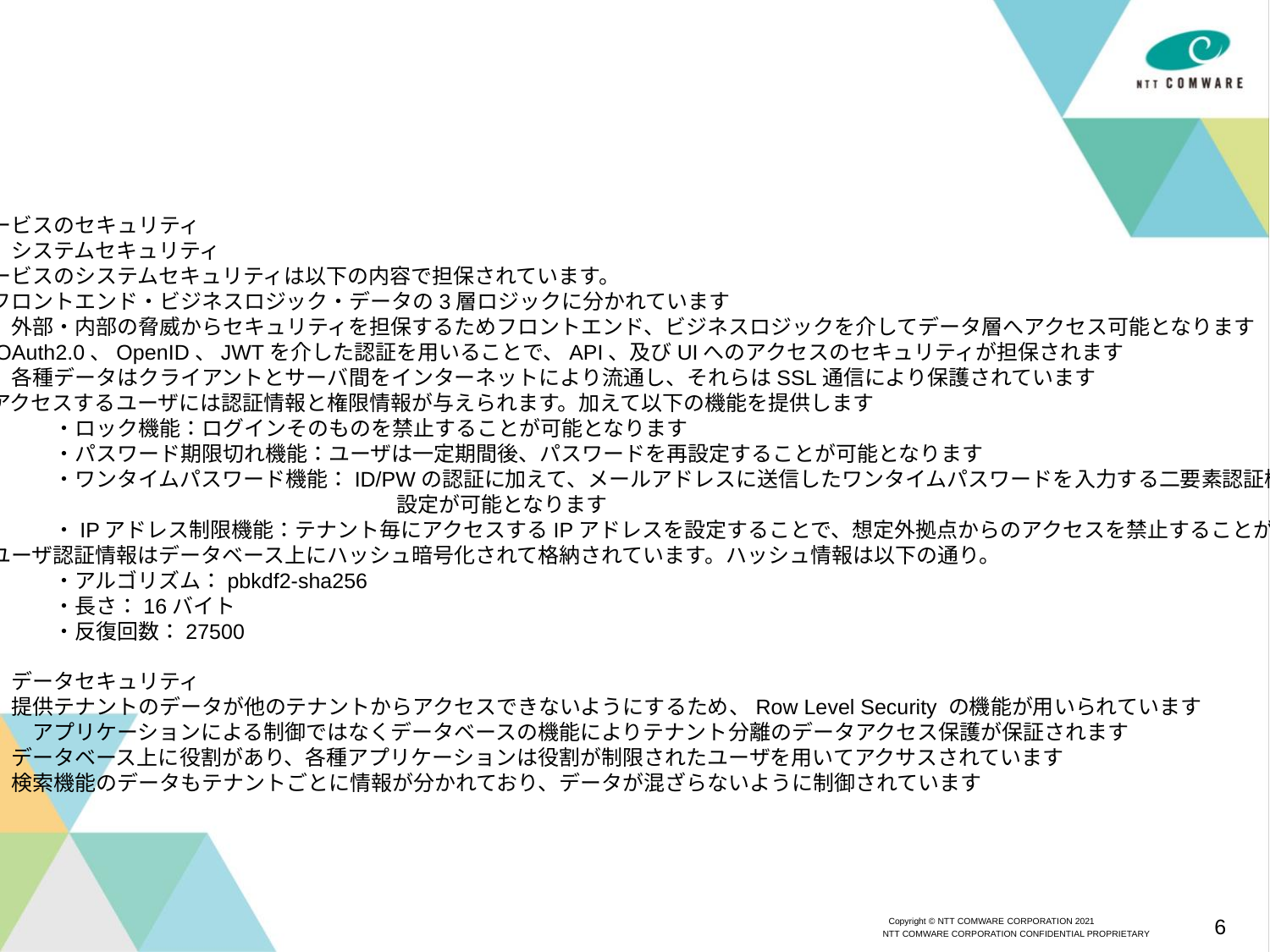

５．本サービスのセキュリティ
　５－１．システムセキュリティ
　　本サービスのシステムセキュリティは以下の内容で担保されています。
　　１．フロントエンド・ビジネスロジック・データの3層ロジックに分かれています
　　　　　外部・内部の脅威からセキュリティを担保するためフロントエンド、ビジネスロジックを介してデータ層へアクセス可能となります
　　２．OAuth2.0、OpenID、JWTを介した認証を用いることで、API、及びUIへのアクセスのセキュリティが担保されます
　　　　　各種データはクライアントとサーバ間をインターネットにより流通し、それらはSSL通信により保護されています
　　３．アクセスするユーザには認証情報と権限情報が与えられます。加えて以下の機能を提供します
　　　　　　　・ロック機能：ログインそのものを禁止することが可能となります
　　　　　　　・パスワード期限切れ機能：ユーザは一定期間後、パスワードを再設定することが可能となります
　　　　　　　・ワンタイムパスワード機能：ID/PWの認証に加えて、メールアドレスに送信したワンタイムパスワードを入力する二要素認証機能の
　　　　　　　　　　　　　　　　　　　　　　　 設定が可能となります
　　　　　　　・IPアドレス制限機能：テナント毎にアクセスするIPアドレスを設定することで、想定外拠点からのアクセスを禁止することが可能となります
　　４．ユーザ認証情報はデータベース上にハッシュ暗号化されて格納されています。ハッシュ情報は以下の通り。
　　　　　　　・アルゴリズム：pbkdf2-sha256
　　　　　　　・長さ：16バイト
　　　　　　　・反復回数：27500

　５－２．データセキュリティ
　　　１．提供テナントのデータが他のテナントからアクセスできないようにするため、Row Level Security の機能が用いられています
　　　　　　アプリケーションによる制御ではなくデータベースの機能によりテナント分離のデータアクセス保護が保証されます
　　　２．データベース上に役割があり、各種アプリケーションは役割が制限されたユーザを用いてアクサスされています
　　　３．検索機能のデータもテナントごとに情報が分かれており、データが混ざらないように制御されています
6